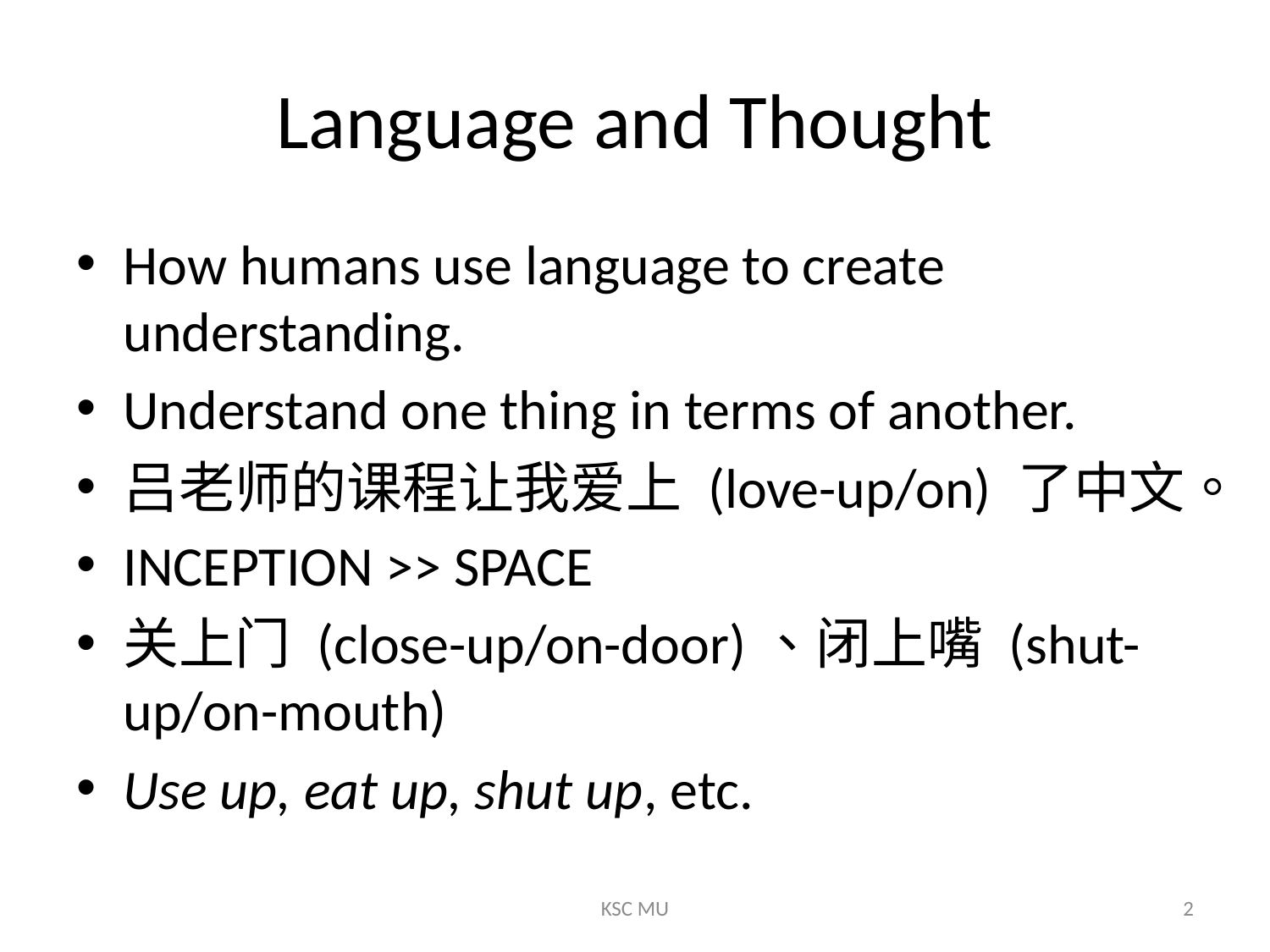

# Language and Thought
How humans use language to create understanding.
Understand one thing in terms of another.
吕老师的课程让我爱上 (love-up/on) 了中文。
INCEPTION >> SPACE
关上门 (close-up/on-door)、闭上嘴 (shut-up/on-mouth)
Use up, eat up, shut up, etc.
KSC MU
2